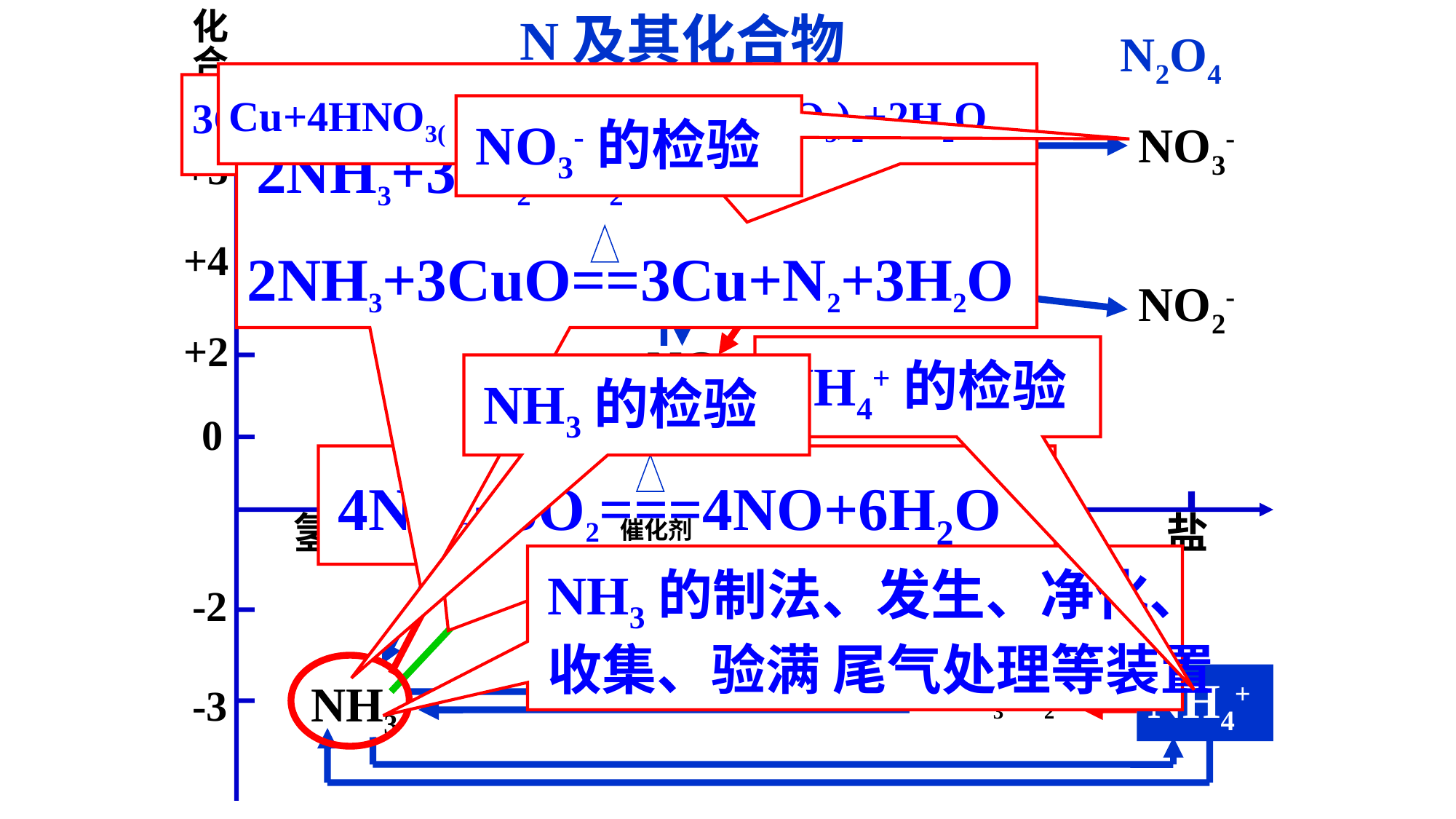

N及其化合物
化合价

+5

+4

+2

0

-2

-3

N2O4

Cu+4HNO3(浓) =  2NO2↑+Cu(NO3)2+2H2O
△
3Cu+8HNO3 =  2NO↑+3Cu(NO3)2+4H2O

NO3-的检验

HNO3
NO3-

2NH3+3Cl2=N2+6HCl

2NH3+3CuO==3Cu+N2+3H2O

NO2

NO2-

NO

NH4+的检验

NH3的检验

N2

4NH3+5O2===4NO+6H2O
催化剂

氢化物
单质
氧化物
盐
酸
碱

NH3的制法、发生、净化、收集、验满 尾气处理等装置

NH4+
NH3·H2O
NH3